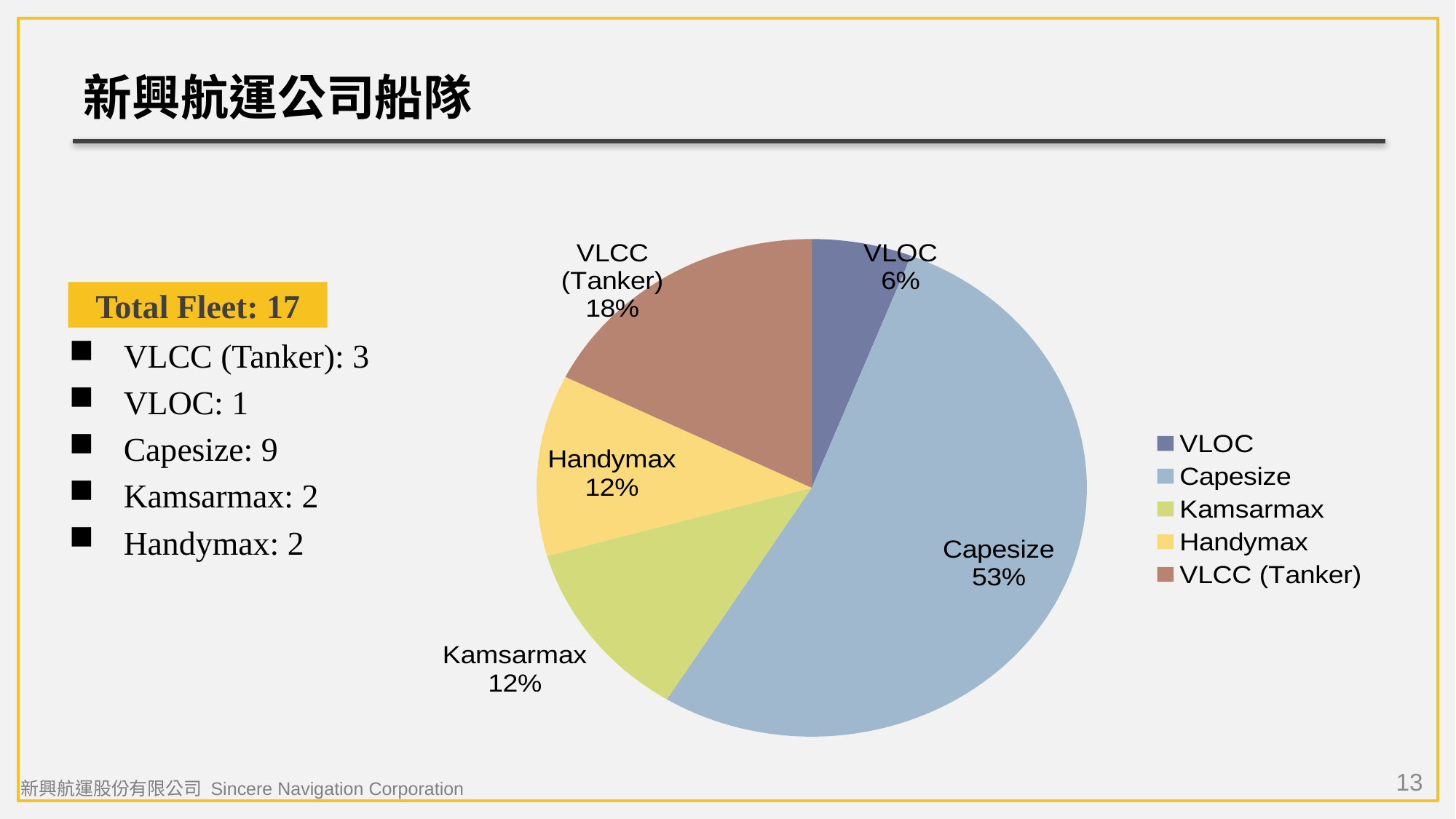

新興航運公司船隊

### Chart

| Category | Fleet |
|---|---|
| VLOC | 1.0 |
| Capesize | 9.0 |
| Kamsarmax | 2.0 |
| Handymax | 2.0 |
| VLCC (Tanker) | 3.0 |
Total Fleet: 17
VLCC (Tanker): 3
VLOC: 1
Capesize: 9
Kamsarmax: 2
Handymax: 2